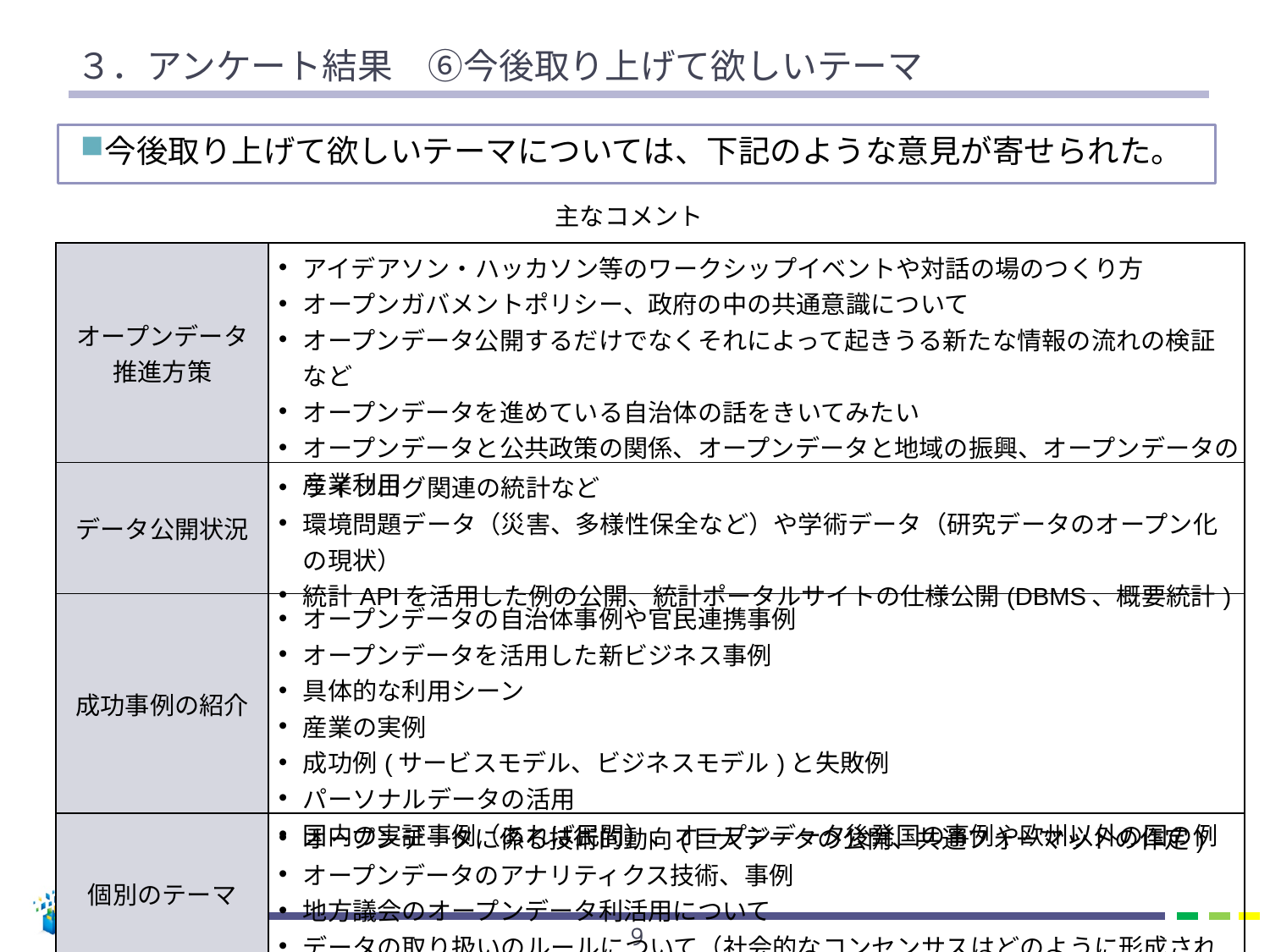

# ３．アンケート結果　⑥今後取り上げて欲しいテーマ
今後取り上げて欲しいテーマについては、下記のような意見が寄せられた。

主なコメント
| オープンデータ 推進方策 | アイデアソン・ハッカソン等のワークシップイベントや対話の場のつくり方 オープンガバメントポリシー、政府の中の共通意識について オープンデータ公開するだけでなくそれによって起きうる新たな情報の流れの検証など オープンデータを進めている自治体の話をきいてみたい オープンデータと公共政策の関係、オープンデータと地域の振興、オープンデータの産業利用 |
| --- | --- |
| データ公開状況 | ライフログ関連の統計など 環境問題データ（災害、多様性保全など）や学術データ（研究データのオープン化の現状） 統計APIを活用した例の公開、統計ポータルサイトの仕様公開(DBMS、概要統計) |
| 成功事例の紹介 | オープンデータの自治体事例や官民連携事例 オープンデータを活用した新ビジネス事例 具体的な利用シーン 産業の実例 成功例(サービスモデル、ビジネスモデル)と失敗例 パーソナルデータの活用 国内の実証事例（あれば民間）、オープンデータ後発国の事例や欧州以外の国の例 |
| 個別のテーマ | オープンデータに係る技術的動向(巨大データの公開、共通フォーマットの作定) オープンデータのアナリティクス技術、事例 地方議会のオープンデータ利活用について データの取り扱いのルールについて（社会的なコンセンサスはどのように形成されていくか） |
9